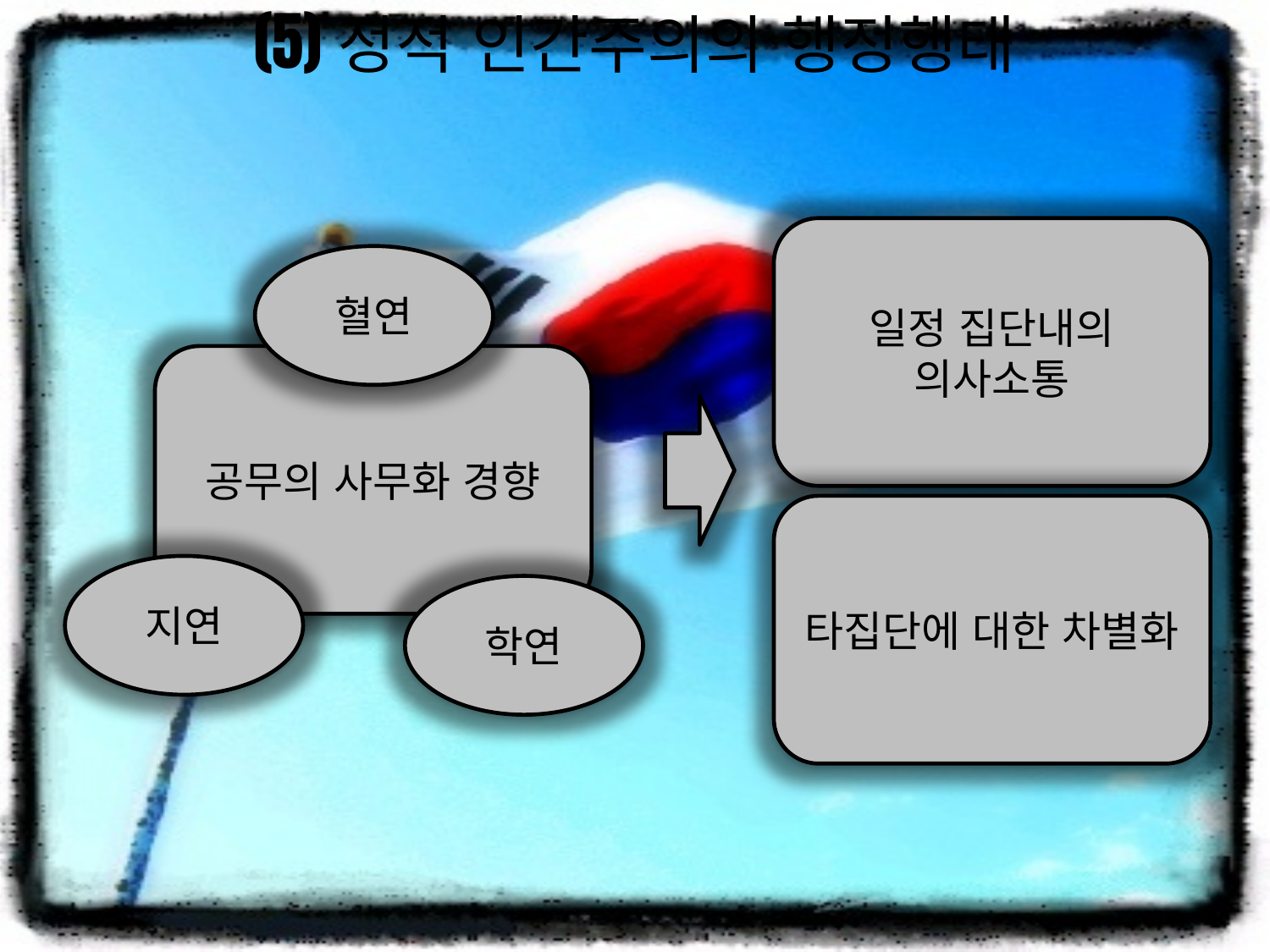

# (5)정적 인간주의의 행정행태
일정 집단내의 의사소통
혈연
공무의 사무화 경향

타집단에 대한 차별화
지연
학연